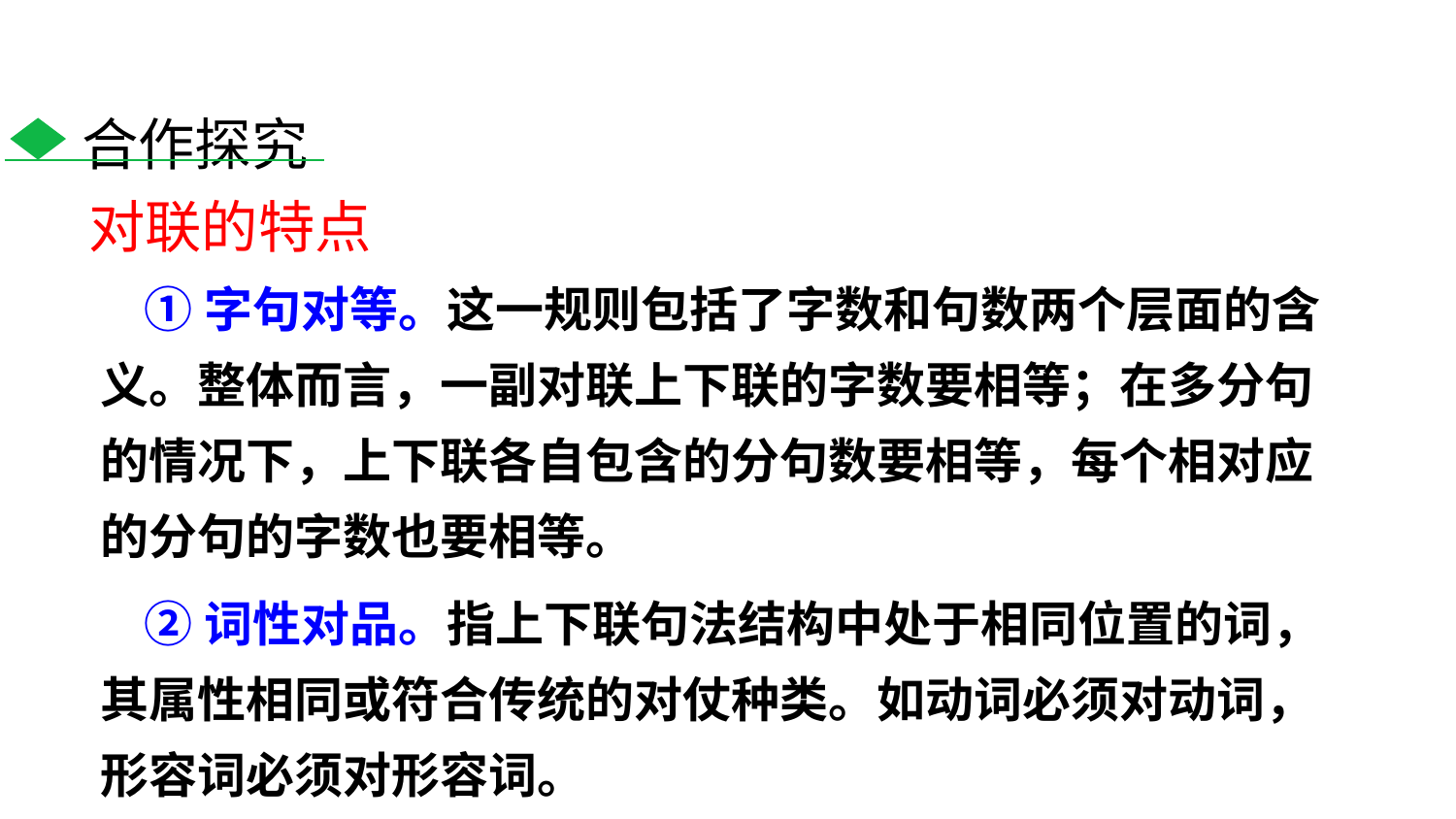

合作探究

对联的特点
    ①字句对等。这一规则包括了字数和句数两个层面的含义。整体而言，一副对联上下联的字数要相等；在多分句的情况下，上下联各自包含的分句数要相等，每个相对应的分句的字数也要相等。
    ②词性对品。指上下联句法结构中处于相同位置的词，其属性相同或符合传统的对仗种类。如动词必须对动词，形容词必须对形容词。